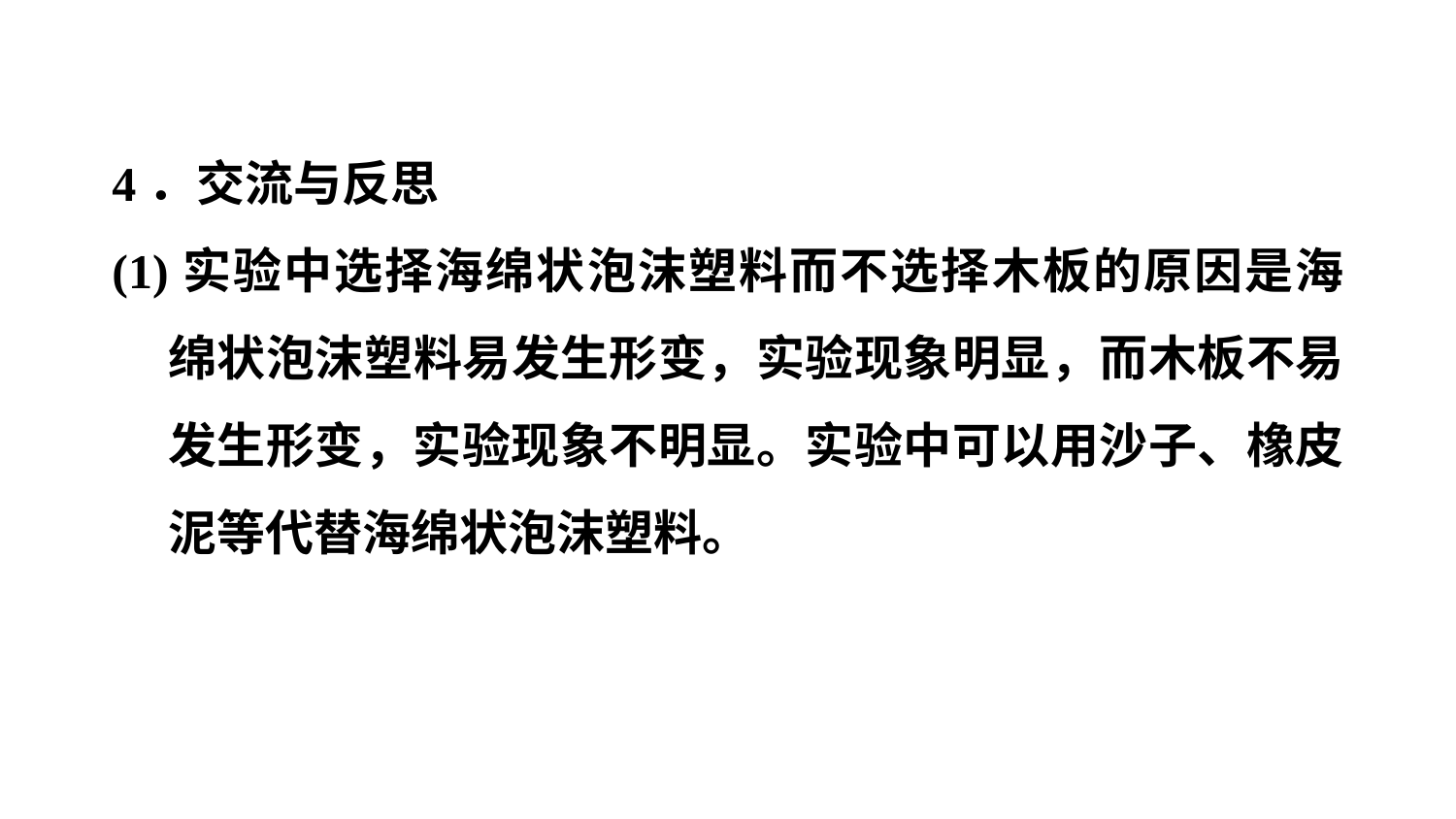

4．交流与反思
(1)实验中选择海绵状泡沫塑料而不选择木板的原因是海绵状泡沫塑料易发生形变，实验现象明显，而木板不易发生形变，实验现象不明显。实验中可以用沙子、橡皮泥等代替海绵状泡沫塑料。